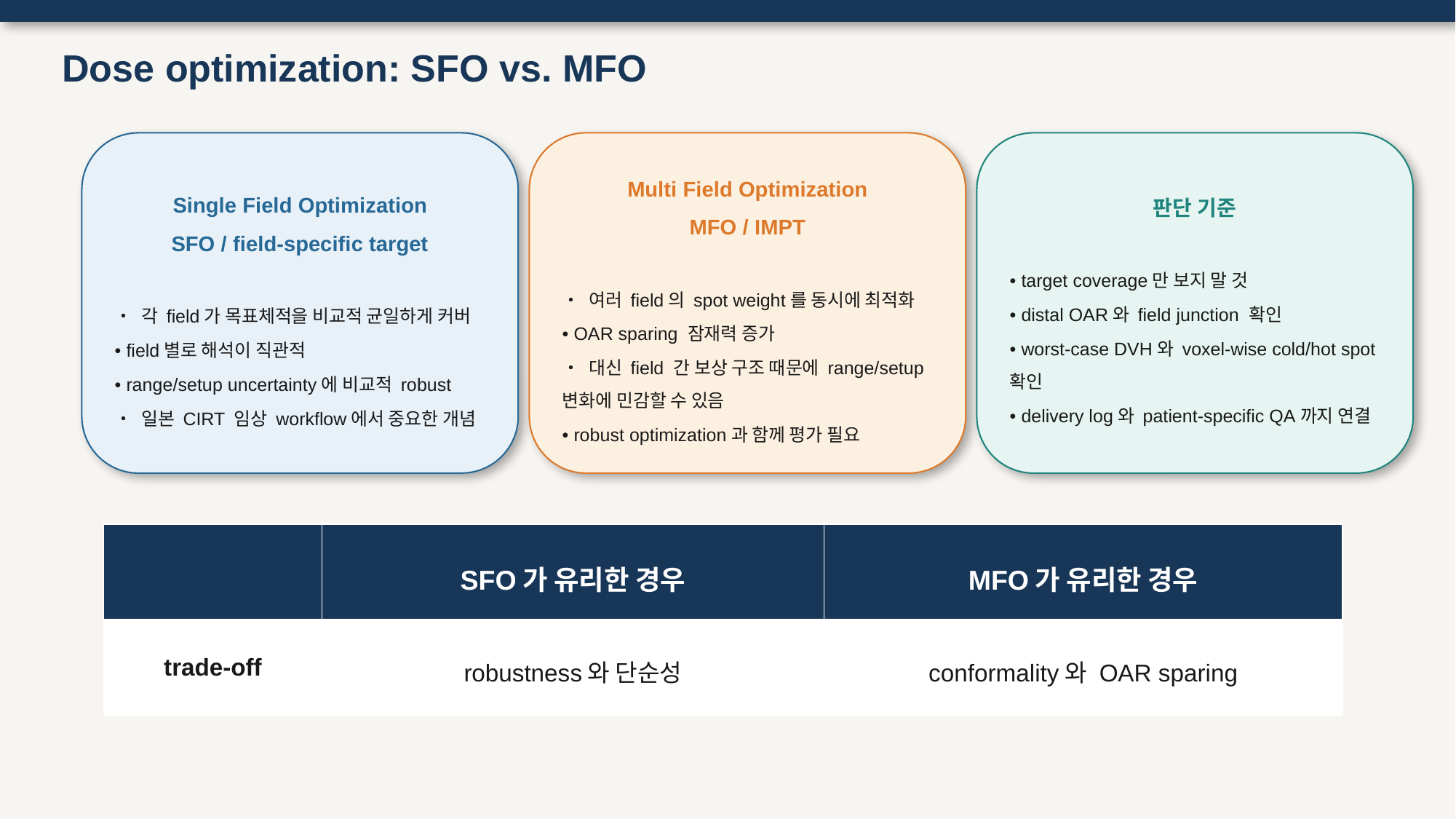

Dose optimization: SFO vs. MFO
Single Field Optimization
SFO / field-specific target

• 각 field가 목표체적을 비교적 균일하게 커버
• field별로 해석이 직관적
• range/setup uncertainty에 비교적 robust
• 일본 CIRT 임상 workflow에서 중요한 개념
Multi Field Optimization
MFO / IMPT

• 여러 field의 spot weight를 동시에 최적화
• OAR sparing 잠재력 증가
• 대신 field 간 보상 구조 때문에 range/setup 변화에 민감할 수 있음
• robust optimization과 함께 평가 필요
판단 기준

• target coverage만 보지 말 것
• distal OAR와 field junction 확인
• worst-case DVH와 voxel-wise cold/hot spot 확인
• delivery log와 patient-specific QA까지 연결
|  | SFO가 유리한 경우 | MFO가 유리한 경우 |
| --- | --- | --- |
| trade-off | robustness와 단순성 | conformality와 OAR sparing |